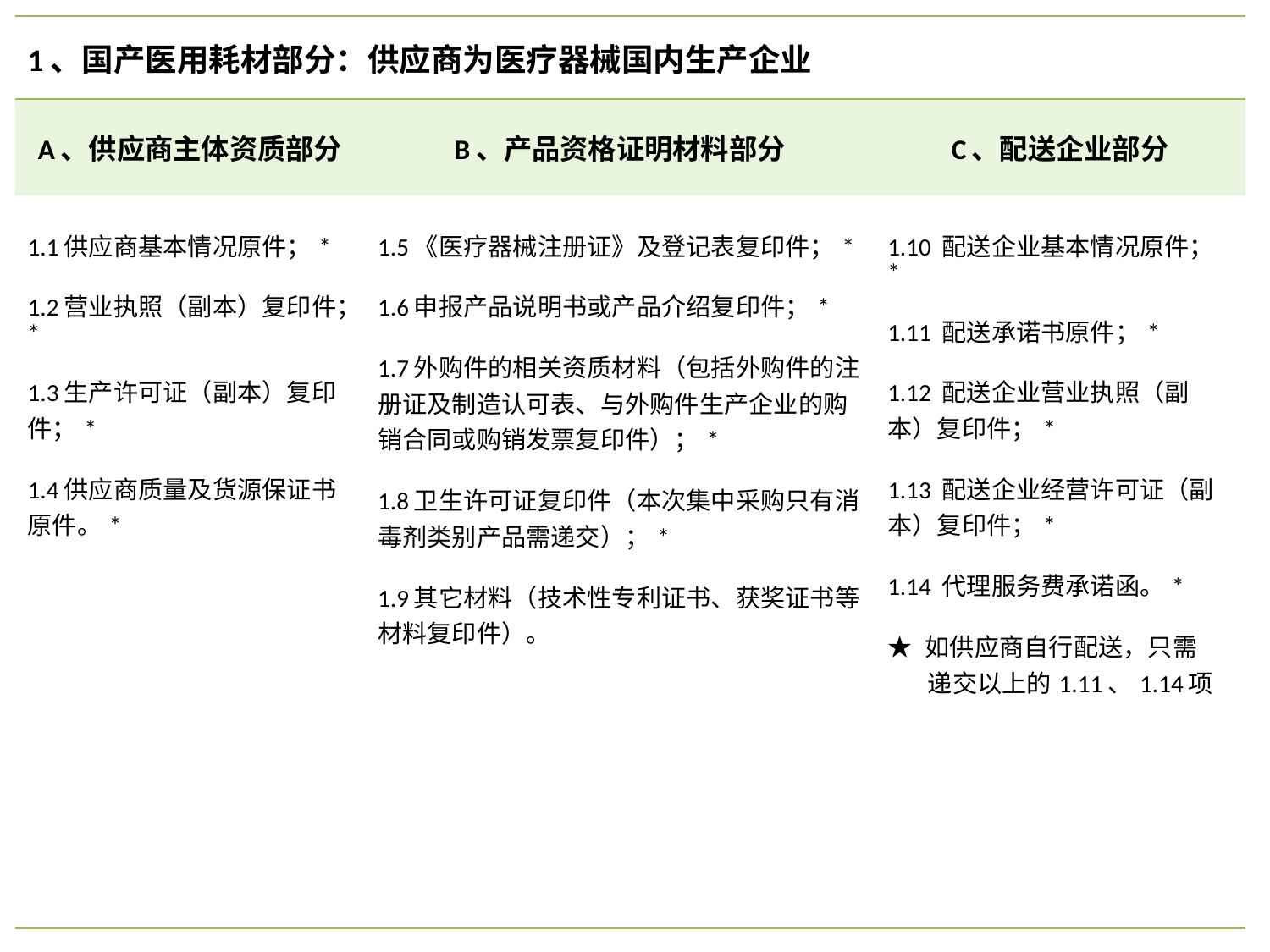

| 1、国产医用耗材部分：供应商为医疗器械国内生产企业 |  |  |
| --- | --- | --- |
| A、供应商主体资质部分 | B、产品资格证明材料部分 | C、配送企业部分 |
| 1.1供应商基本情况原件；\* 1.2营业执照（副本）复印件；\* 1.3生产许可证（副本）复印件；\* 1.4供应商质量及货源保证书原件。\* | 1.5《医疗器械注册证》及登记表复印件；\* 1.6申报产品说明书或产品介绍复印件；\* 1.7外购件的相关资质材料（包括外购件的注册证及制造认可表、与外购件生产企业的购销合同或购销发票复印件）；\* 1.8卫生许可证复印件（本次集中采购只有消毒剂类别产品需递交）；\* 1.9其它材料（技术性专利证书、获奖证书等材料复印件）。 | 1.10 配送企业基本情况原件；\* 1.11 配送承诺书原件；\* 1.12 配送企业营业执照（副本）复印件；\* 1.13 配送企业经营许可证（副本）复印件；\* 1.14 代理服务费承诺函。\* ★ 如供应商自行配送，只需 递交以上的1.11、1.14项 |